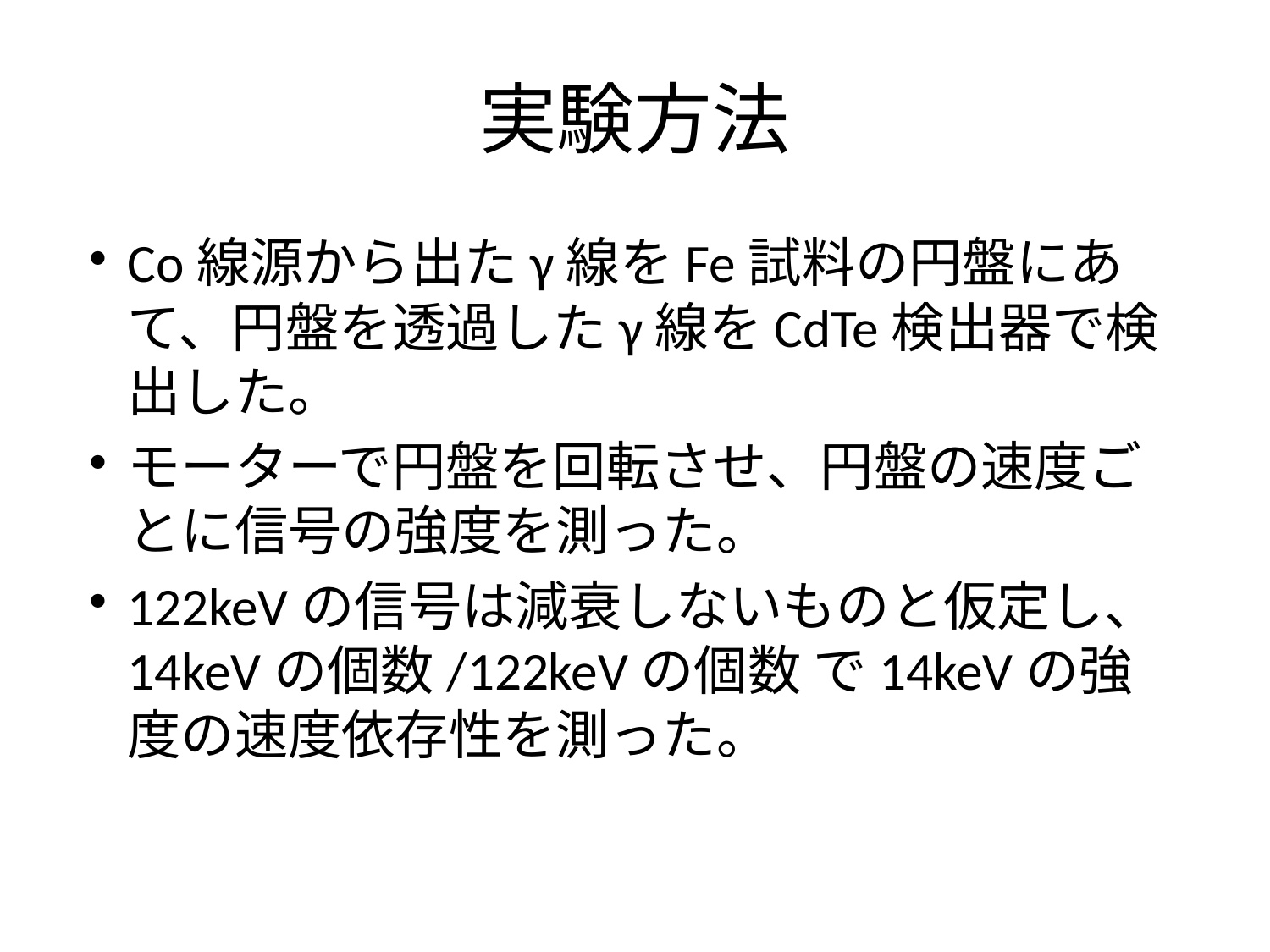

# 実験方法
Co線源から出たγ線をFe試料の円盤にあて、円盤を透過したγ線をCdTe検出器で検出した。
モーターで円盤を回転させ、円盤の速度ごとに信号の強度を測った。
122keVの信号は減衰しないものと仮定し、14keVの個数/122keVの個数 で14keVの強度の速度依存性を測った。